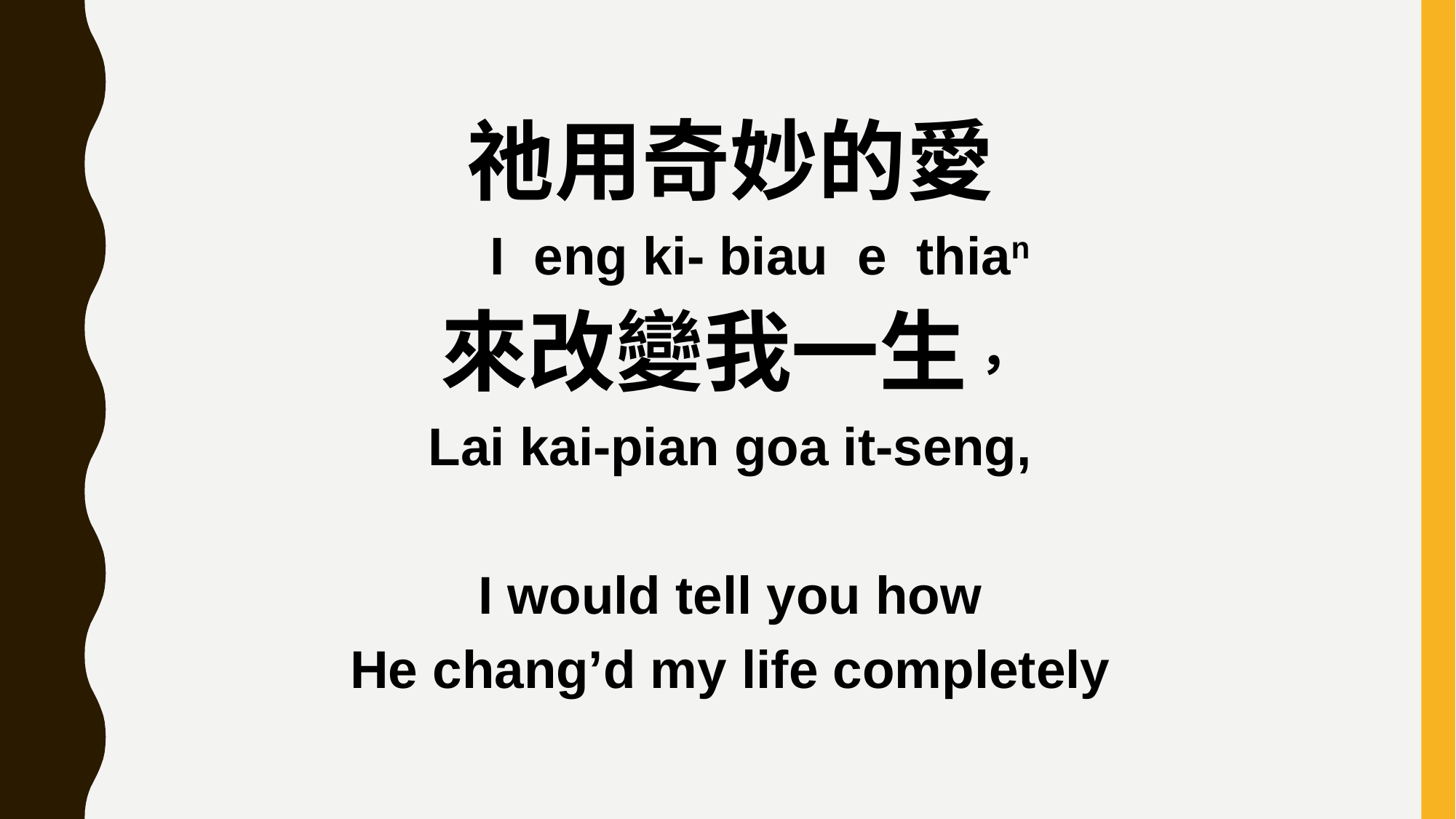

祂用奇妙的愛
    I  eng ki- biau  e  thian
來改變我一生，
Lai kai-pian goa it-seng,

I would tell you how
He chang’d my life completely